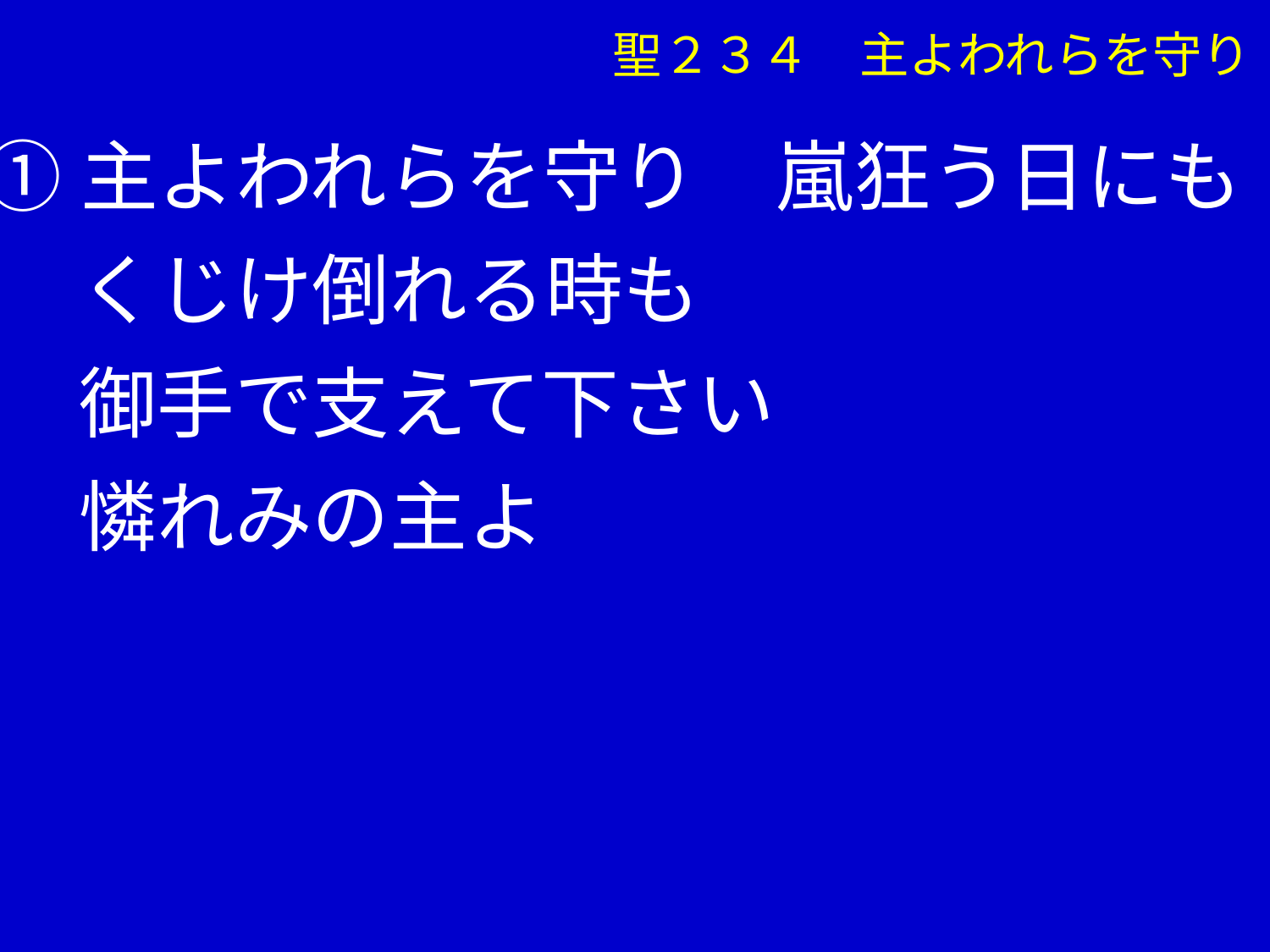

聖２３４　主よわれらを守り
①主よわれらを守り　嵐狂う日にも
　 くじけ倒れる時も
　 御手で支えて下さい
　 憐れみの主よ